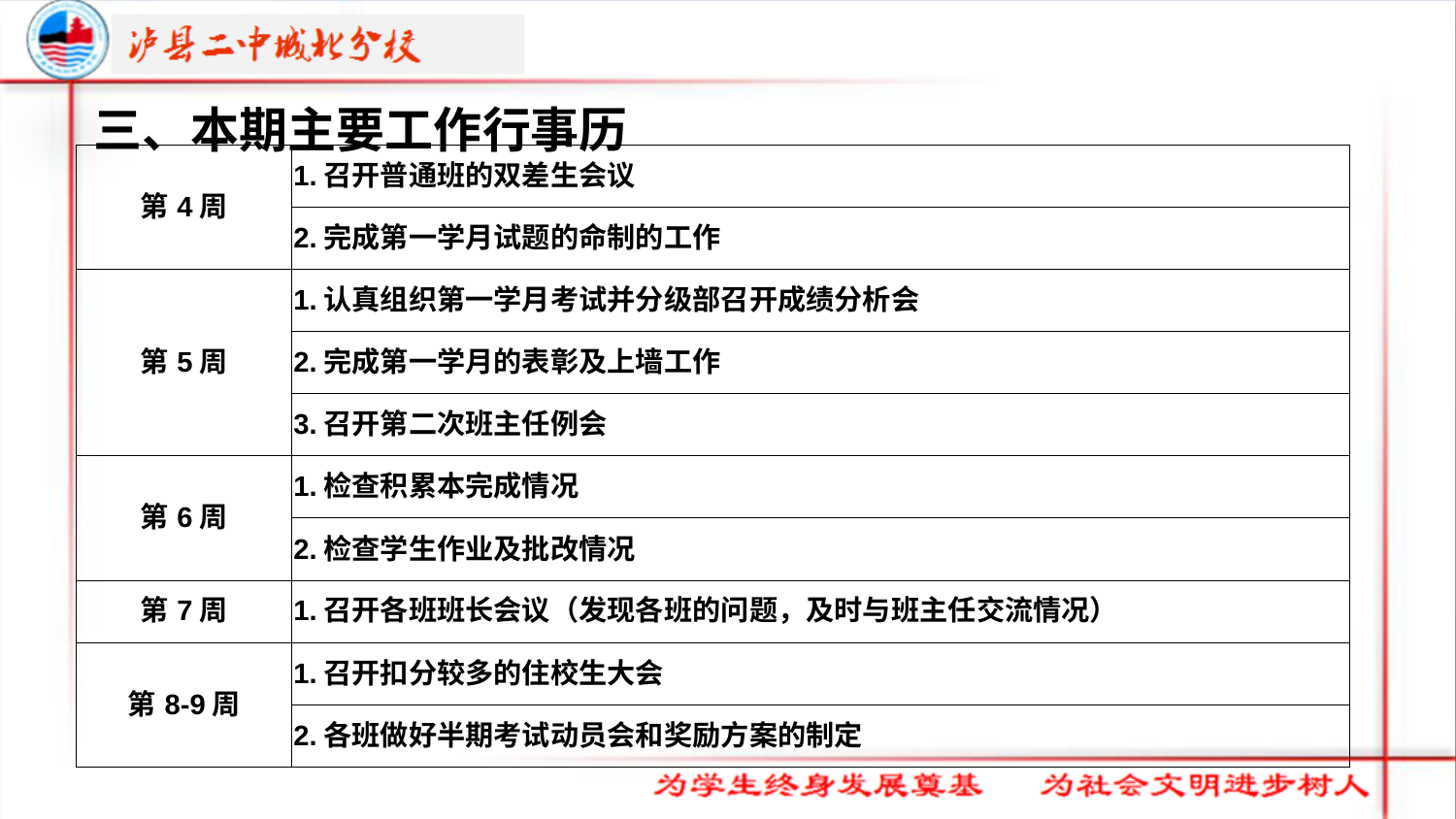

三、本期主要工作行事历
| 第4周 | 1.召开普通班的双差生会议 |
| --- | --- |
|  | 2.完成第一学月试题的命制的工作 |
| 第5周 | 1.认真组织第一学月考试并分级部召开成绩分析会 |
|  | 2.完成第一学月的表彰及上墙工作 |
|  | 3.召开第二次班主任例会 |
| 第6周 | 1.检查积累本完成情况 |
|  | 2.检查学生作业及批改情况 |
| 第7周 | 1.召开各班班长会议（发现各班的问题，及时与班主任交流情况） |
| 第8-9周 | 1.召开扣分较多的住校生大会 |
|  | 2.各班做好半期考试动员会和奖励方案的制定 |